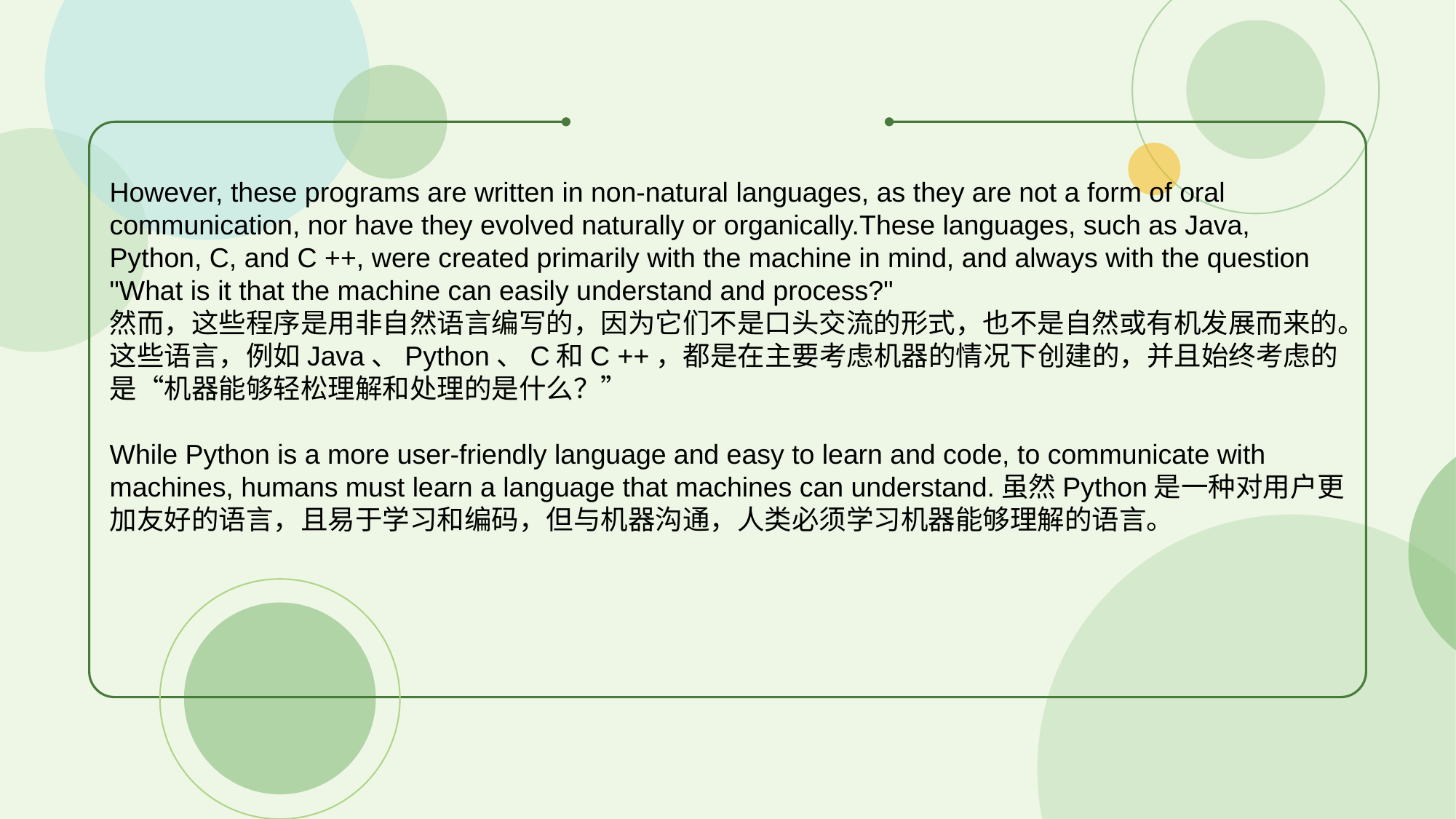

However, these programs are written in non-natural languages, as they are not a form of oral communication, nor have they evolved naturally or organically.These languages, such as Java, Python, C, and C ++, were created primarily with the machine in mind, and always with the question "What is it that the machine can easily understand and process?"
然而，这些程序是用非自然语言编写的，因为它们不是口头交流的形式，也不是自然或有机发展而来的。这些语言，例如Java、Python、C和C ++，都是在主要考虑机器的情况下创建的，并且始终考虑的是“机器能够轻松理解和处理的是什么？”

While Python is a more user-friendly language and easy to learn and code, to communicate with machines, humans must learn a language that machines can understand.虽然Python是一种对用户更加友好的语言，且易于学习和编码，但与机器沟通，人类必须学习机器能够理解的语言。